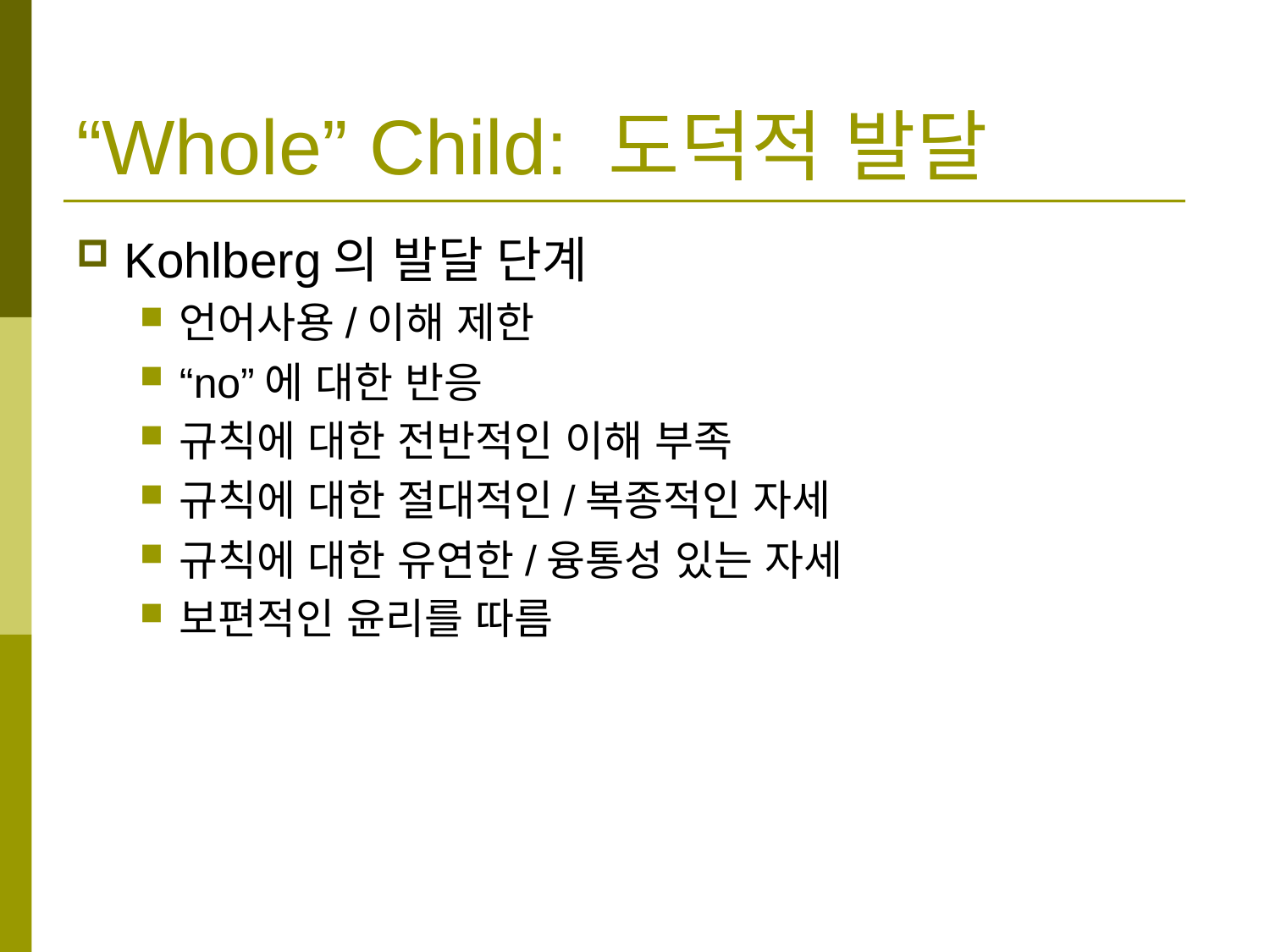

“Whole” Child: 도덕적 발달
Kohlberg의 발달 단계
언어사용/이해 제한
“no”에 대한 반응
규칙에 대한 전반적인 이해 부족
규칙에 대한 절대적인/복종적인 자세
규칙에 대한 유연한/융통성 있는 자세
보편적인 윤리를 따름